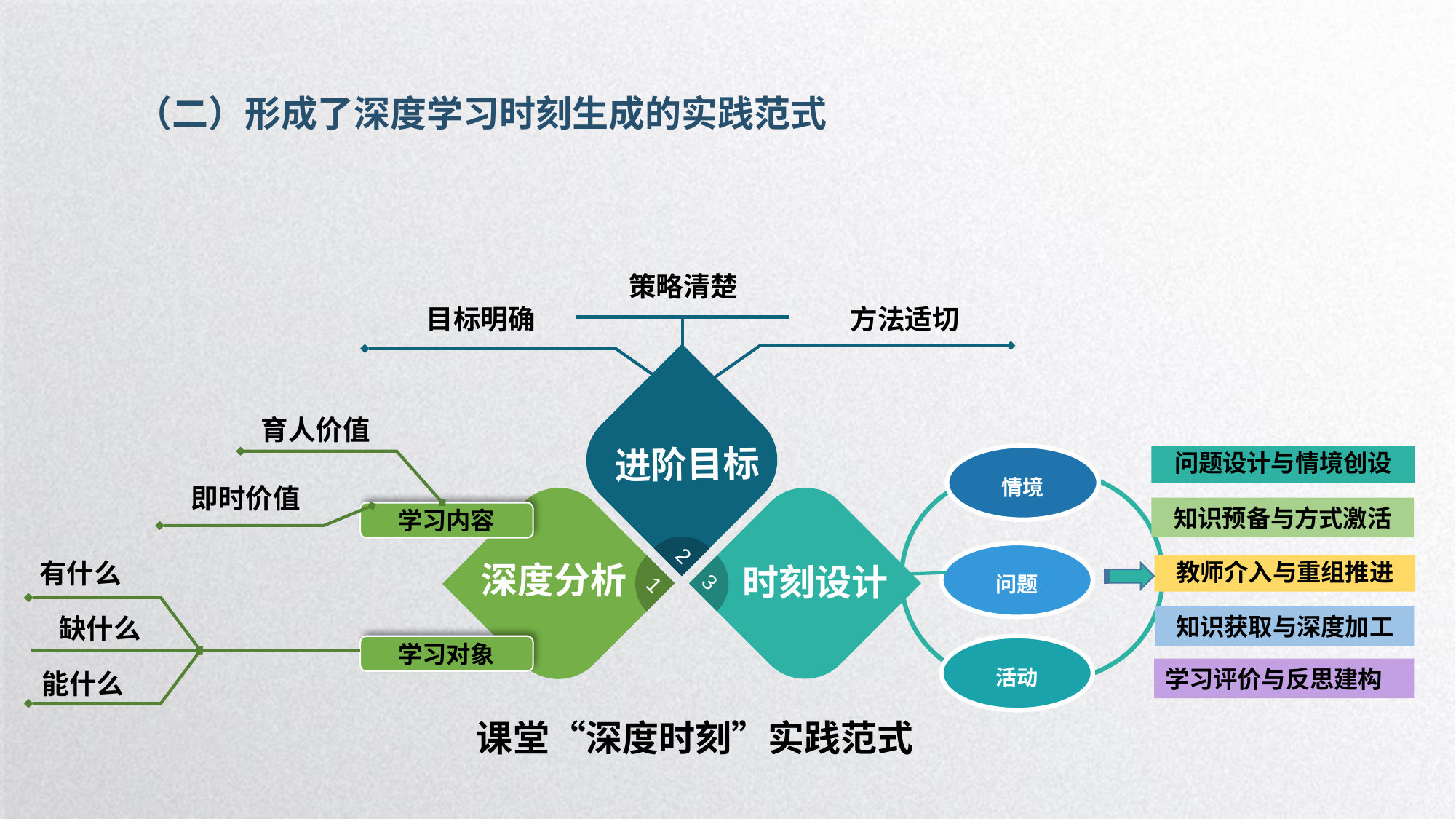

（二）形成了深度学习时刻生成的实践范式
策略清楚
目标明确
方法适切

进阶目标

2
育人价值
情境
问题设计与情境创设

即时价值

1
深度分析
知识预备与方式激活
学习内容

时刻设计

3

问题
有什么
教师介入与重组推进

缺什么
知识获取与深度加工
学习对象
活动
学习评价与反思建构
能什么
课堂“深度时刻”实践范式